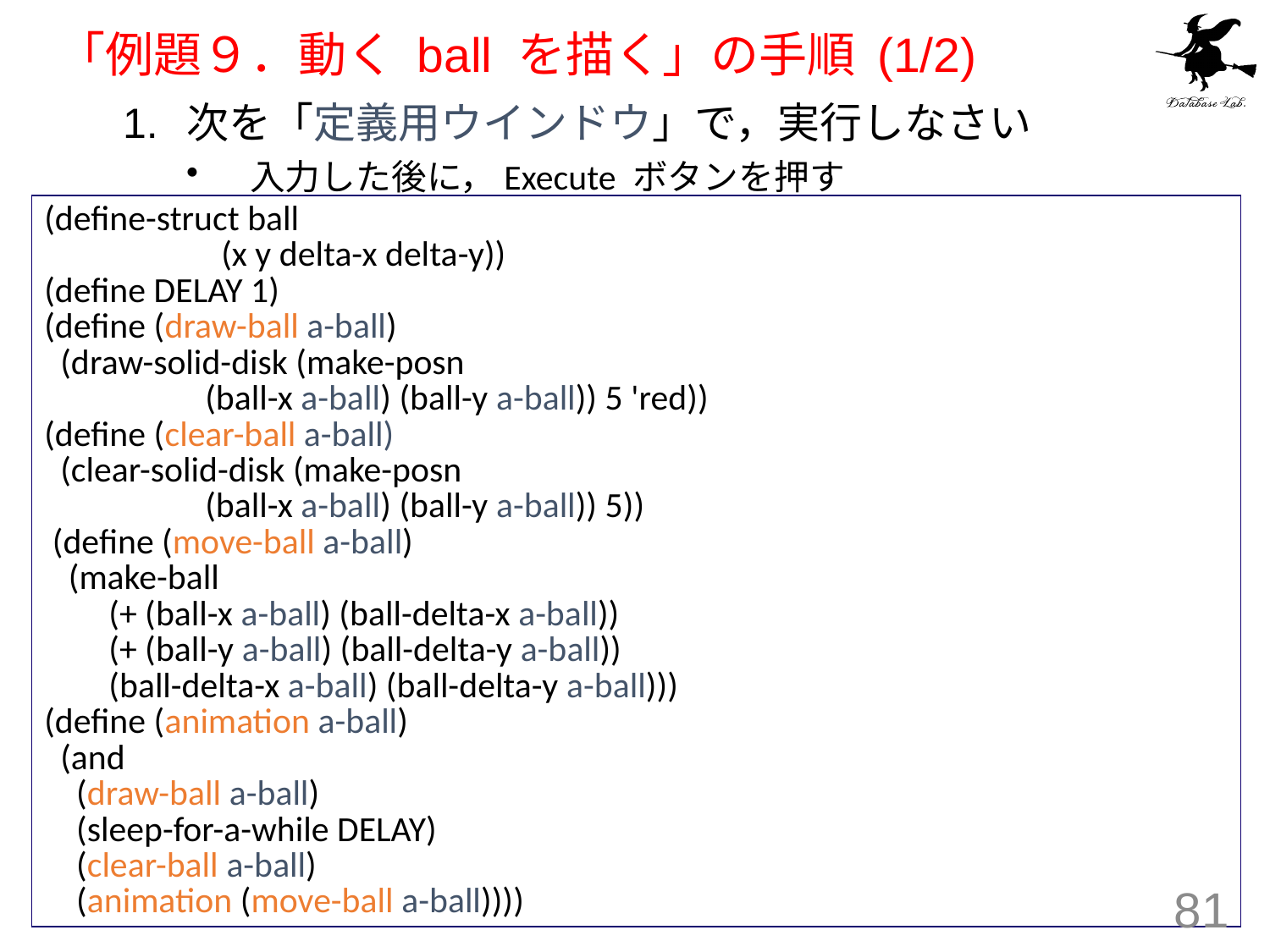

# 「例題９．動く ball を描く」の手順 (1/2)
次を「定義用ウインドウ」で，実行しなさい
入力した後に，Execute ボタンを押す
(define-struct ball
                      (x y delta-x delta-y))
(define DELAY 1)
(define (draw-ball a-ball)
  (draw-solid-disk (make-posn
                    (ball-x a-ball) (ball-y a-ball)) 5 'red))
(define (clear-ball a-ball)
  (clear-solid-disk (make-posn
                    (ball-x a-ball) (ball-y a-ball)) 5))
 (define (move-ball a-ball)
   (make-ball
        (+ (ball-x a-ball) (ball-delta-x a-ball))
        (+ (ball-y a-ball) (ball-delta-y a-ball))
        (ball-delta-x a-ball) (ball-delta-y a-ball)))
(define (animation a-ball)
  (and
    (draw-ball a-ball)
    (sleep-for-a-while DELAY)
    (clear-ball a-ball)
    (animation (move-ball a-ball))))
81